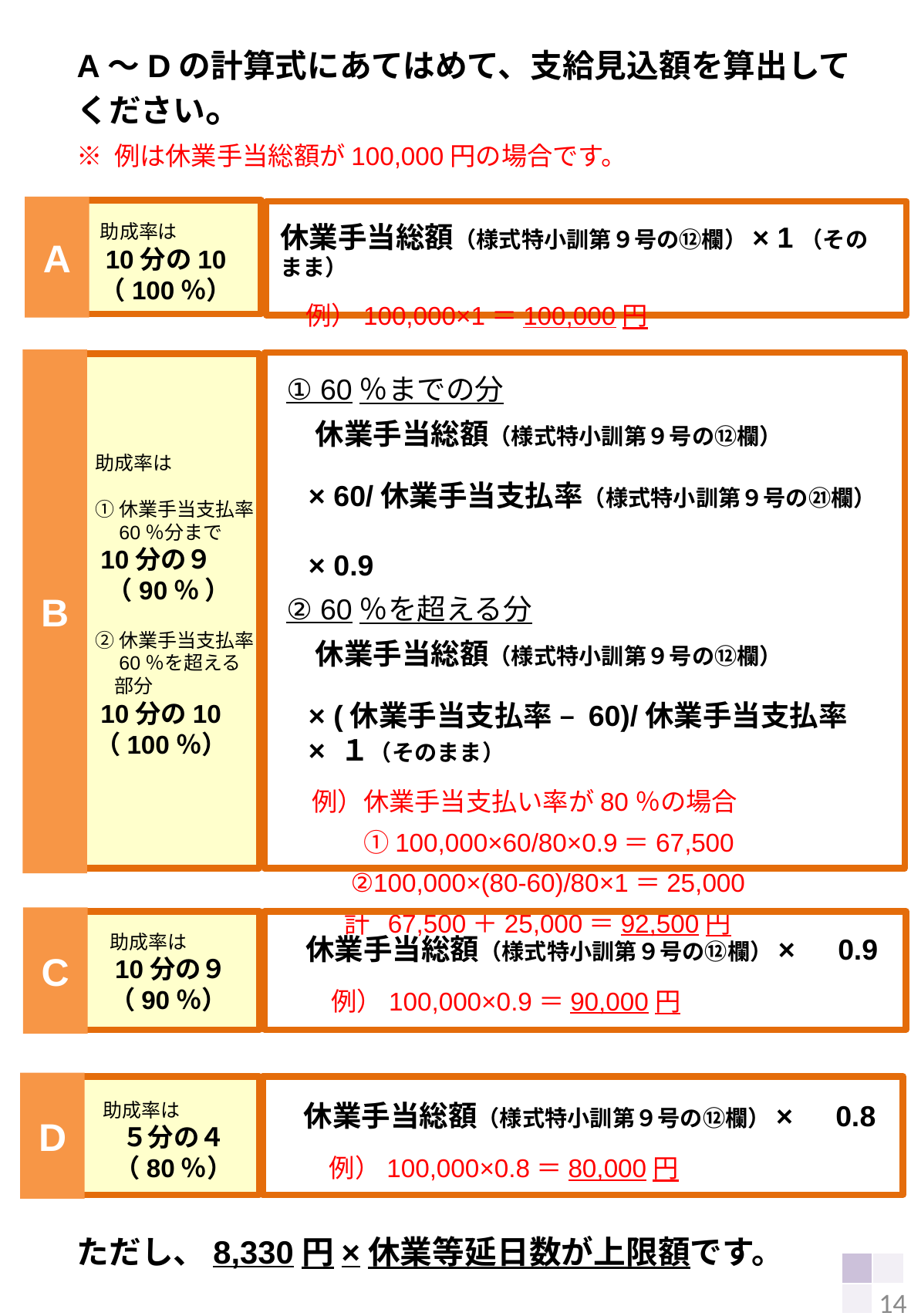

A～Dの計算式にあてはめて、支給見込額を算出して
ください。
※ 例は休業手当総額が100,000円の場合です。
A

助成率は
 10分の10 （100％）
休業手当総額（様式特小訓第９号の⑫欄）× 1（そのまま）

　例）100,000×1＝100,000円
B

助成率は

①休業手当支払率
　60％分まで
 10分の９
 （90％ ）

②休業手当支払率
　60％を超える
　部分
 10分の10
（100％）

① 60％までの分
　休業手当総額（様式特小訓第９号の⑫欄）
× 60/休業手当支払率（様式特小訓第９号の㉑欄）
× 0.9
② 60％を超える分
　休業手当総額（様式特小訓第９号の⑫欄）
× (休業手当支払率 – 60)/休業手当支払率
× １（そのまま）

　例）休業手当支払い率が80％の場合
　　　①100,000×60/80×0.9＝67,500
         ②100,000×(80-60)/80×1＝25,000
         計  67,500＋25,000＝92,500円

C

助成率は
 10分の９  （90％）
休業手当総額（様式特小訓第９号の⑫欄）×　0.9

　例）100,000×0.9＝90,000円
D

助成率は
５分の４
（80％）
休業手当総額（様式特小訓第９号の⑫欄）×　0.8

　例）100,000×0.8＝80,000円
ただし、8,330円×休業等延日数が上限額です。

14